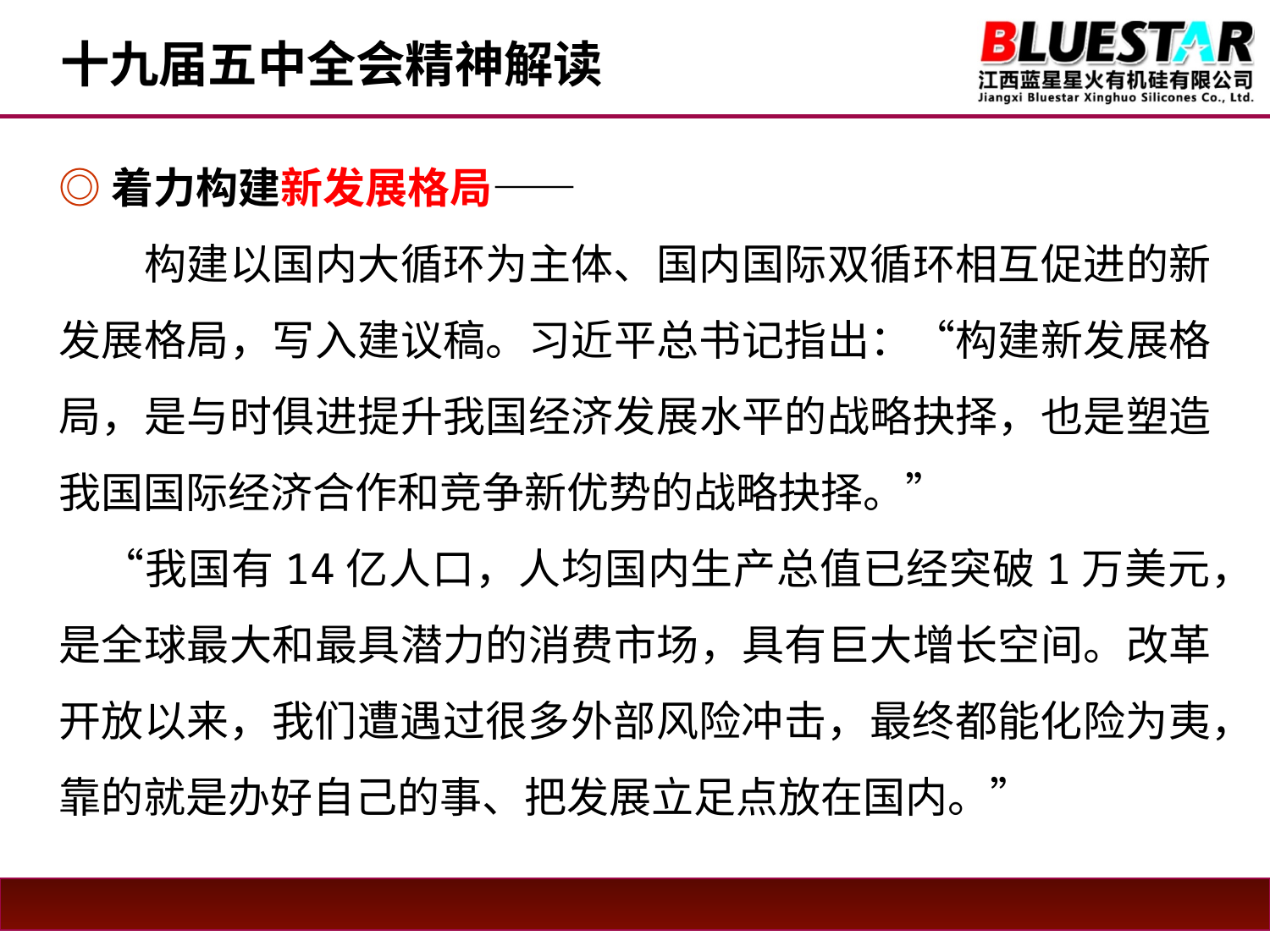

十九届五中全会精神解读
◎着力构建新发展格局——
　　构建以国内大循环为主体、国内国际双循环相互促进的新发展格局，写入建议稿。习近平总书记指出：“构建新发展格局，是与时俱进提升我国经济发展水平的战略抉择，也是塑造我国国际经济合作和竞争新优势的战略抉择。”
　“我国有14亿人口，人均国内生产总值已经突破1万美元，是全球最大和最具潜力的消费市场，具有巨大增长空间。改革开放以来，我们遭遇过很多外部风险冲击，最终都能化险为夷，靠的就是办好自己的事、把发展立足点放在国内。”